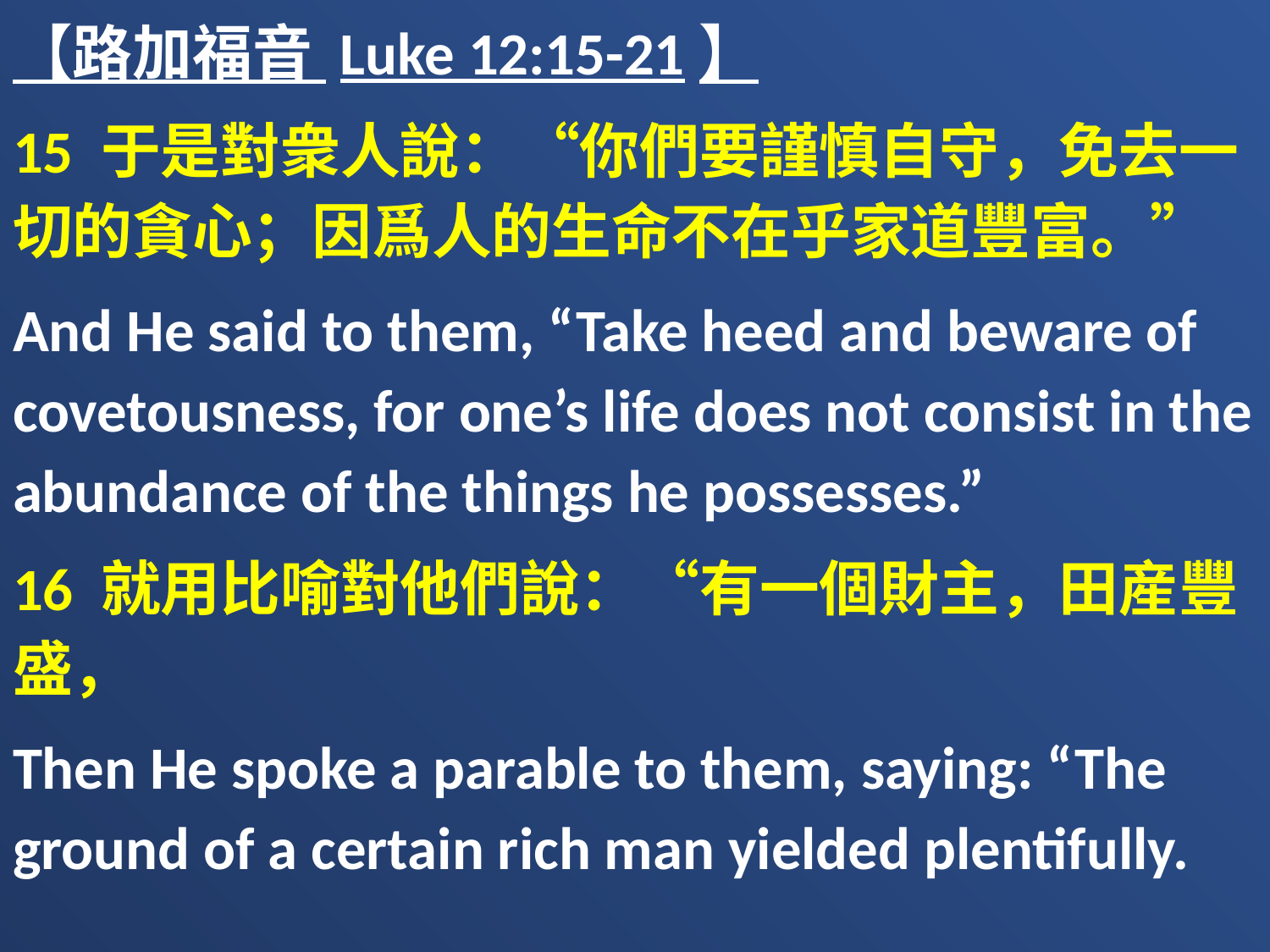

【路加福音 Luke 12:15-21】
15 于是對衆人說：“你們要謹慎自守，免去一切的貪心；因爲人的生命不在乎家道豐富。”
And He said to them, “Take heed and beware of covetousness, for one’s life does not consist in the abundance of the things he possesses.”
16 就用比喻對他們說：“有一個財主，田産豐盛，
Then He spoke a parable to them, saying: “The ground of a certain rich man yielded plentifully.